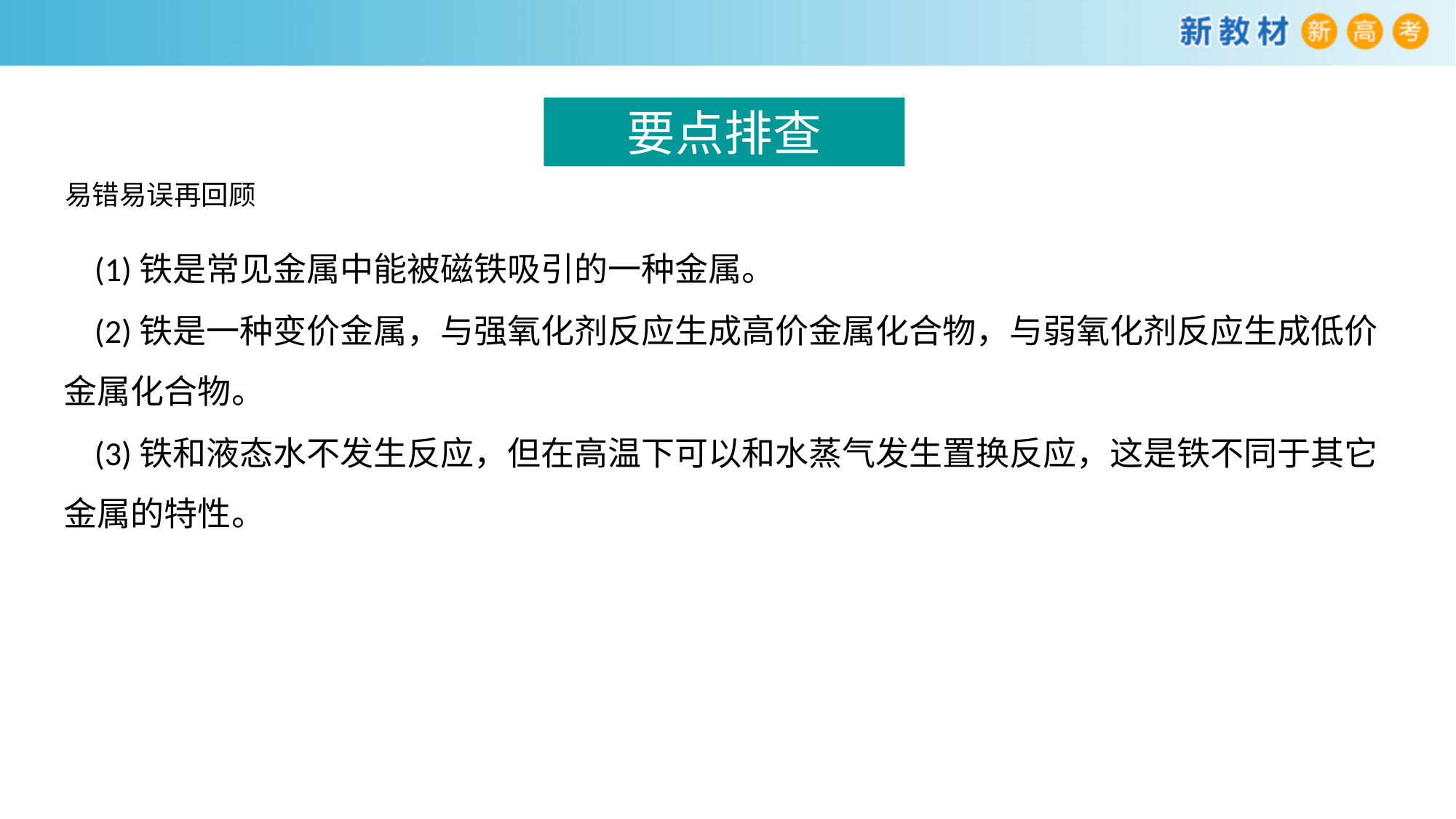

要点排查
易错易误再回顾
    (1)铁是常见金属中能被磁铁吸引的一种金属。
    (2)铁是一种变价金属，与强氧化剂反应生成高价金属化合物，与弱氧化剂反应生成低价金属化合物。
    (3)铁和液态水不发生反应，但在高温下可以和水蒸气发生置换反应，这是铁不同于其它金属的特性。